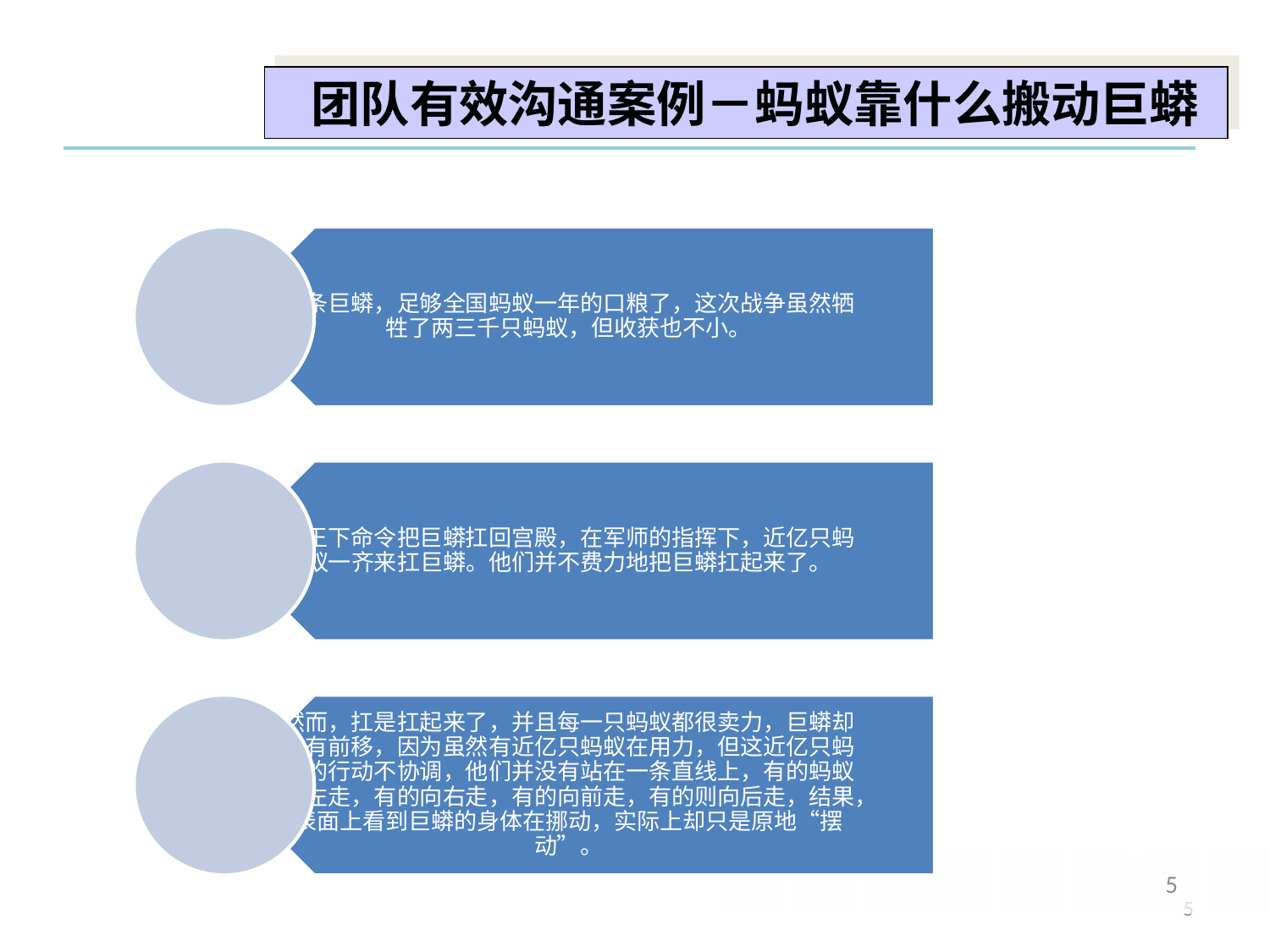

团队有效沟通案例－蚂蚁靠什么搬动巨蟒
一条巨蟒，足够全国蚂蚁一年的口粮了，这次战争虽然牺牲了两三千只蚂蚁，但收获也不小。
蚁王下命令把巨蟒扛回宫殿，在军师的指挥下，近亿只蚂蚁一齐来扛巨蟒。他们并不费力地把巨蟒扛起来了。
然而，扛是扛起来了，并且每一只蚂蚁都很卖力，巨蟒却没有前移，因为虽然有近亿只蚂蚁在用力，但这近亿只蚂蚁的行动不协调，他们并没有站在一条直线上，有的蚂蚁向左走，有的向右走，有的向前走，有的则向后走，结果，表面上看到巨蟒的身体在挪动，实际上却只是原地“摆动”。
5